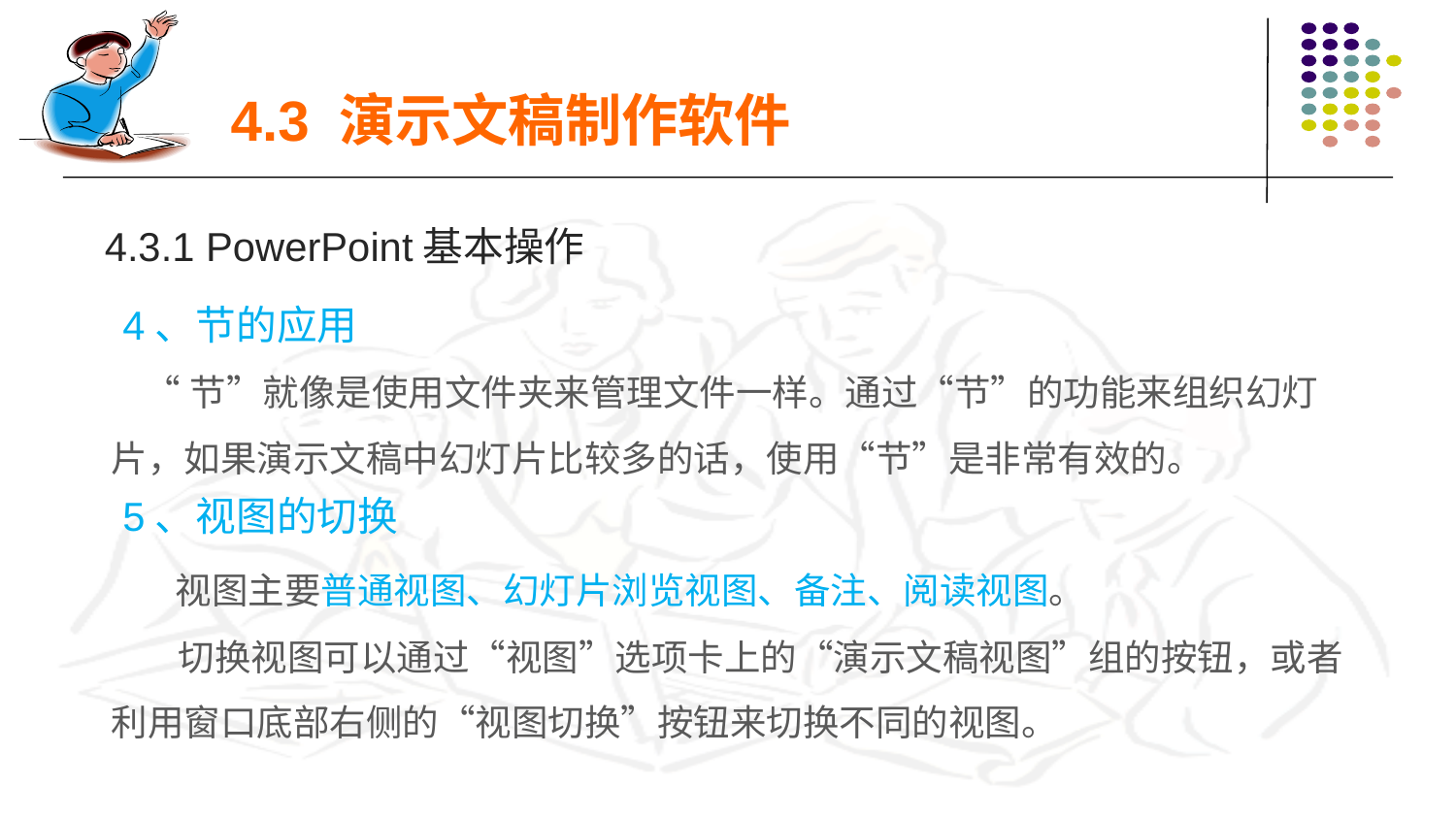

4.3 演示文稿制作软件
4.3.1 PowerPoint基本操作
 4、节的应用
    “节”就像是使用文件夹来管理文件一样。通过“节”的功能来组织幻灯片，如果演示文稿中幻灯片比较多的话，使用“节”是非常有效的。
 5、视图的切换
      视图主要普通视图、幻灯片浏览视图、备注、阅读视图。
       切换视图可以通过“视图”选项卡上的“演示文稿视图”组的按钮，或者利用窗口底部右侧的“视图切换”按钮来切换不同的视图。